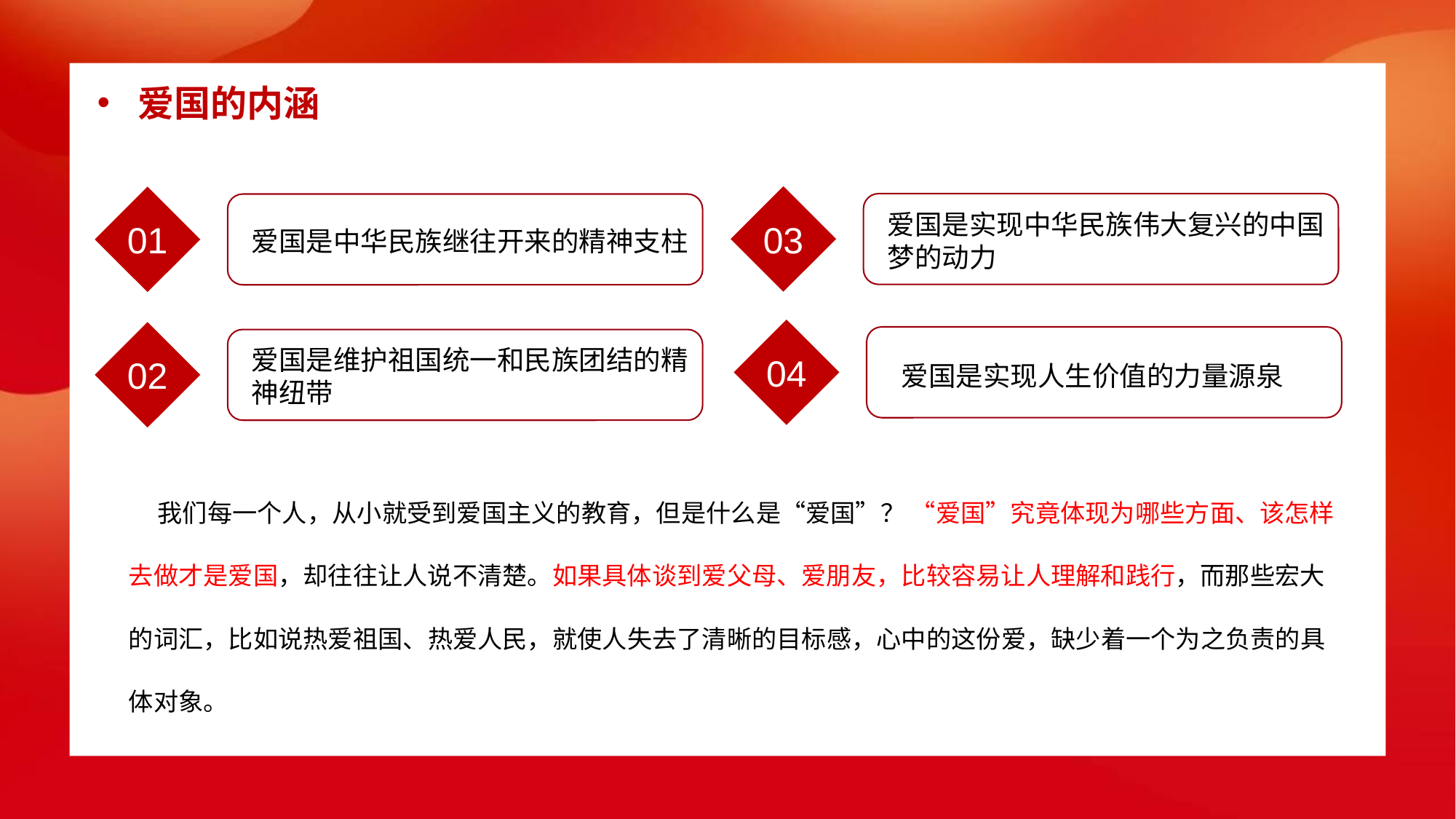

爱国的内涵
03

爱国是实现中华民族伟大复兴的中国梦的动力
01

爱国是中华民族继往开来的精神支柱
04

爱国是实现人生价值的力量源泉
02

爱国是维护祖国统一和民族团结的精神纽带
          我们每一个人，从小就受到爱国主义的教育，但是什么是“爱国”？ “爱国”究竟体现为哪些方面、该怎样去做才是爱国，却往往让人说不清楚。如果具体谈到爱父母、爱朋友，比较容易让人理解和践行，而那些宏大的词汇，比如说热爱祖国、热爱人民，就使人失去了清晰的目标感，心中的这份爱，缺少着一个为之负责的具体对象。